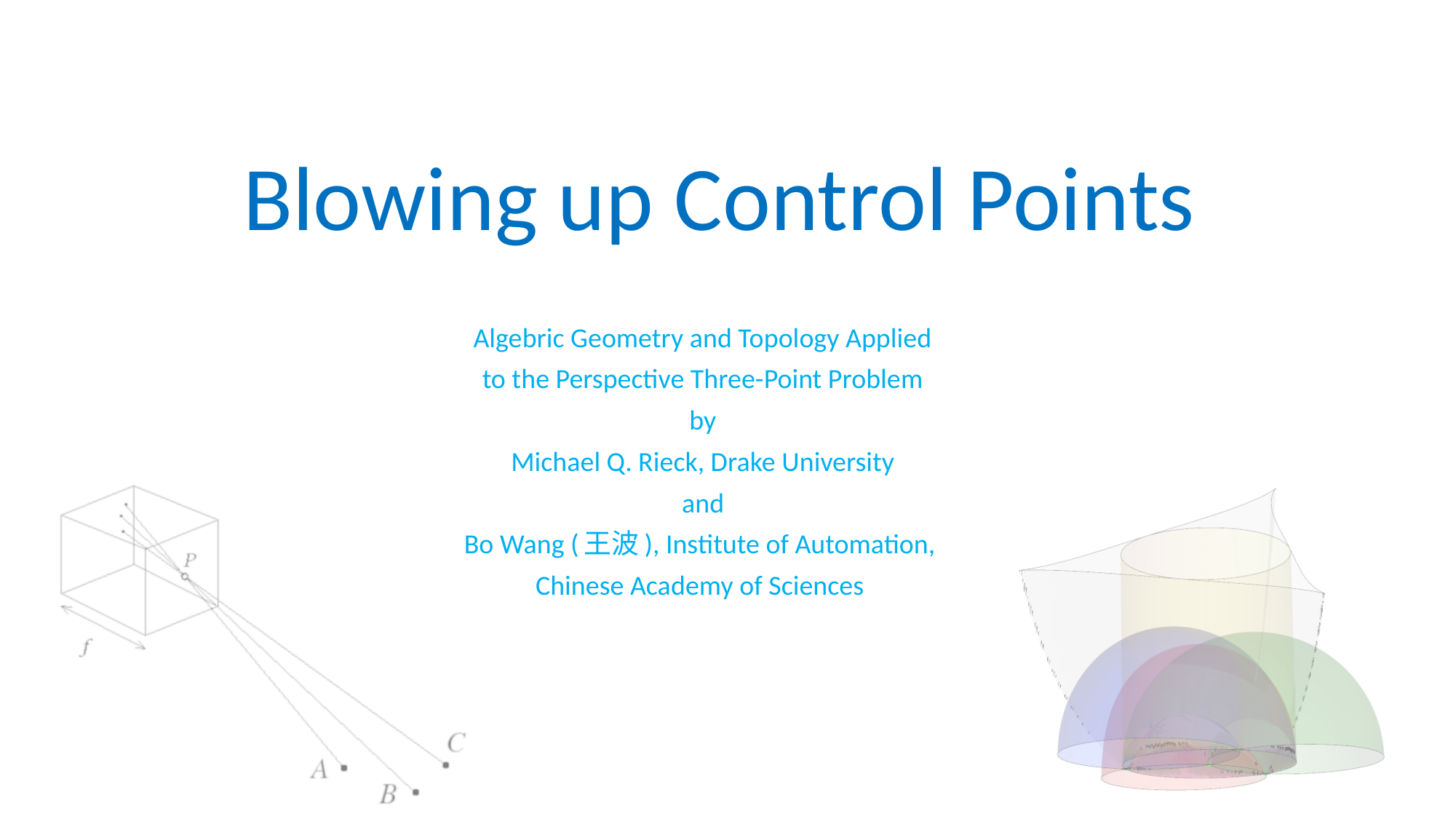

# Blowing up Control Points
Algebric Geometry and Topology Applied
to the Perspective Three-Point Problem
by
Michael Q. Rieck, Drake University
and
Bo Wang (王波), Institute of Automation,
Chinese Academy of Sciences